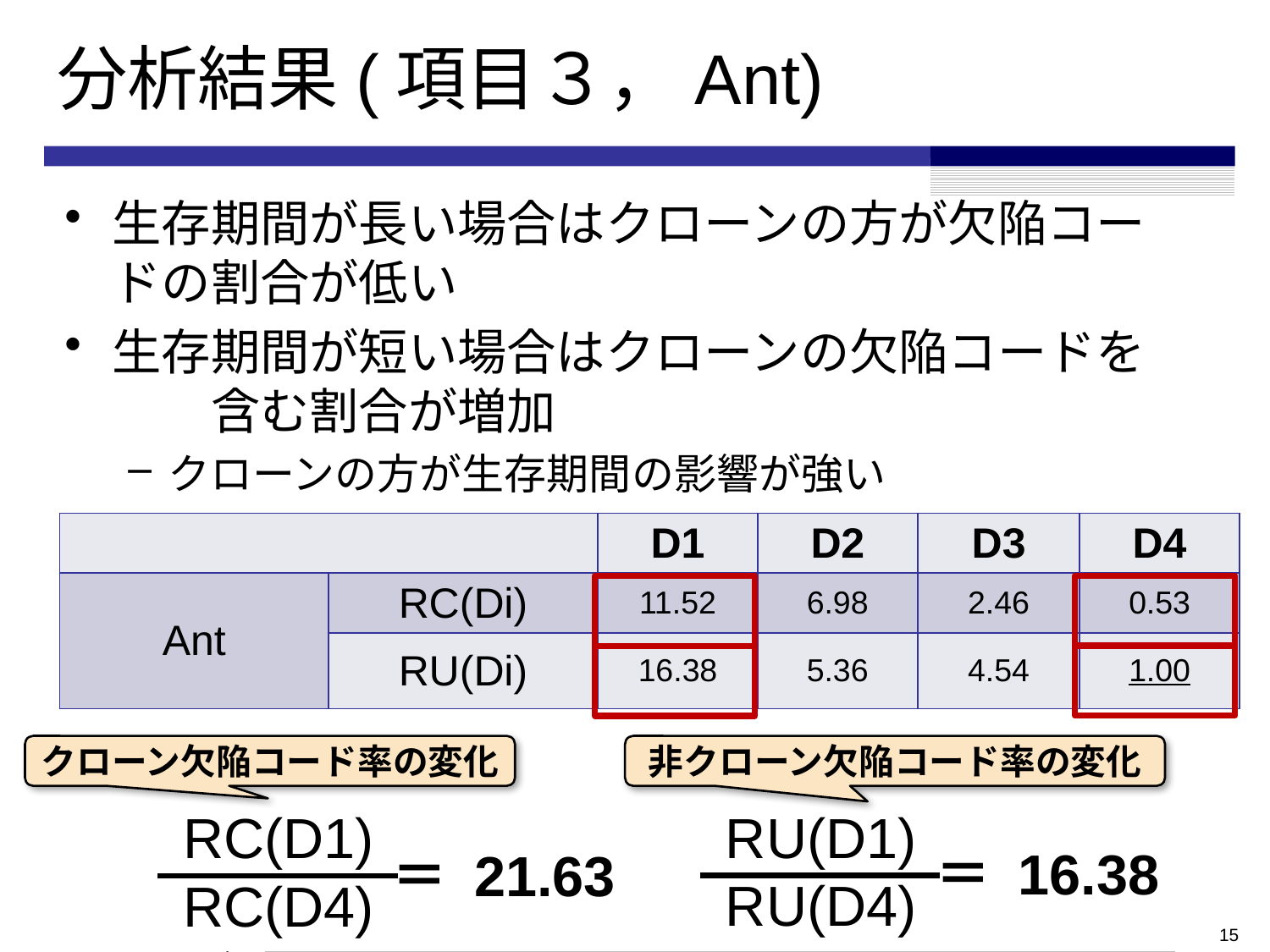

# 分析結果(項目３，Ant)
生存期間が長い場合はクローンの方が欠陥コードの割合が低い
生存期間が短い場合はクローンの欠陥コードを　　含む割合が増加
クローンの方が生存期間の影響が強い
|  |  | D1 | D2 | D3 | D4 |
| --- | --- | --- | --- | --- | --- |
| Ant | RC(Di) | 11.52 | 6.98 | 2.46 | 0.53 |
|  | RU(Di) | 16.38 | 5.36 | 4.54 | 1.00 |

クローン欠陥コード率の変化
非クローン欠陥コード率の変化
RU(D1)
RU(D4)
RC(D1)
RC(D4)

＝ 16.38
＝ 21.63
15